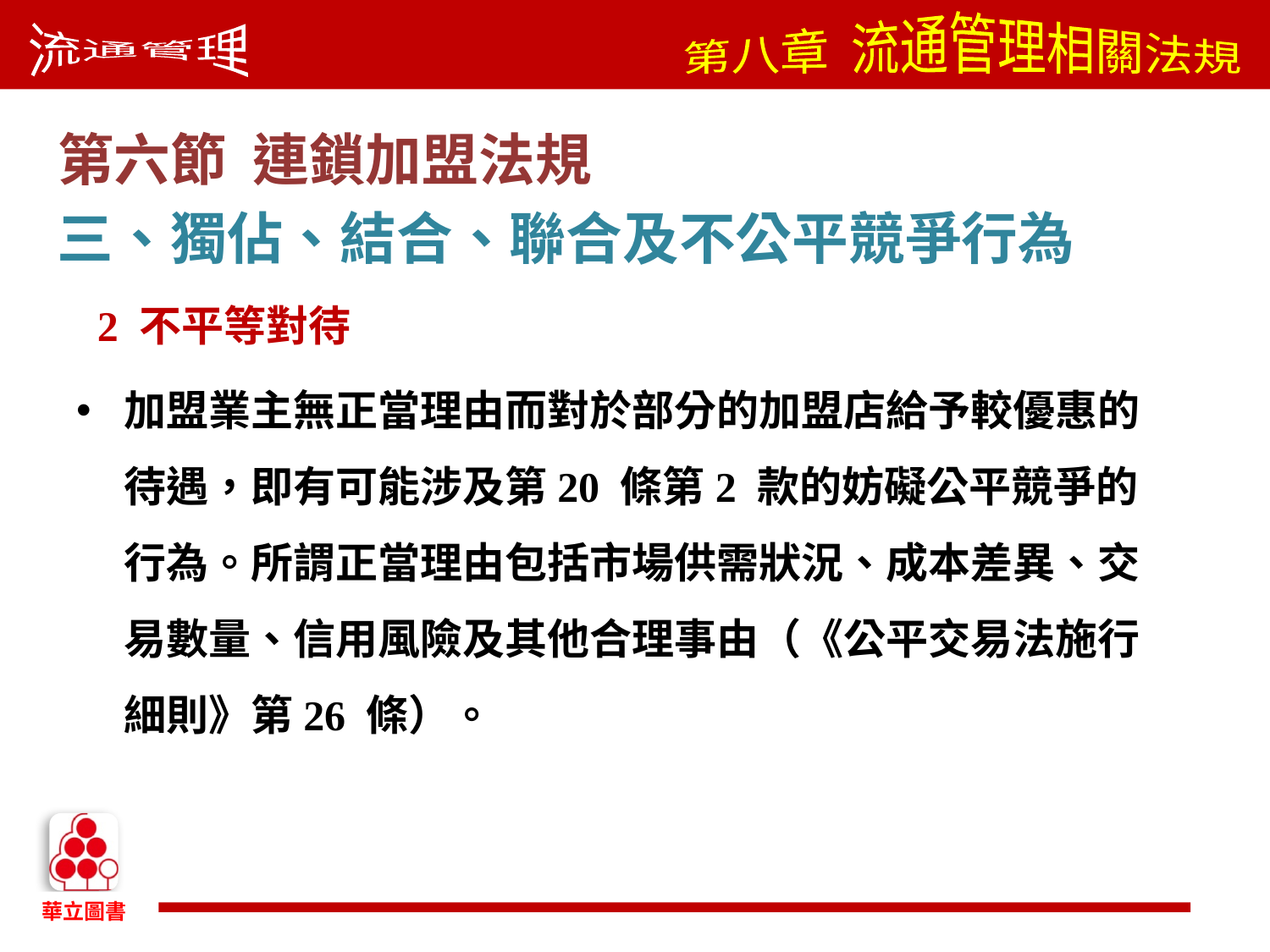

第六節  連鎖加盟法規
三、獨佔、結合、聯合及不公平競爭行為
  2 不平等對待
加盟業主無正當理由而對於部分的加盟店給予較優惠的待遇，即有可能涉及第20 條第2 款的妨礙公平競爭的行為。所謂正當理由包括市場供需狀況、成本差異、交易數量、信用風險及其他合理事由（《公平交易法施行細則》第26 條）。